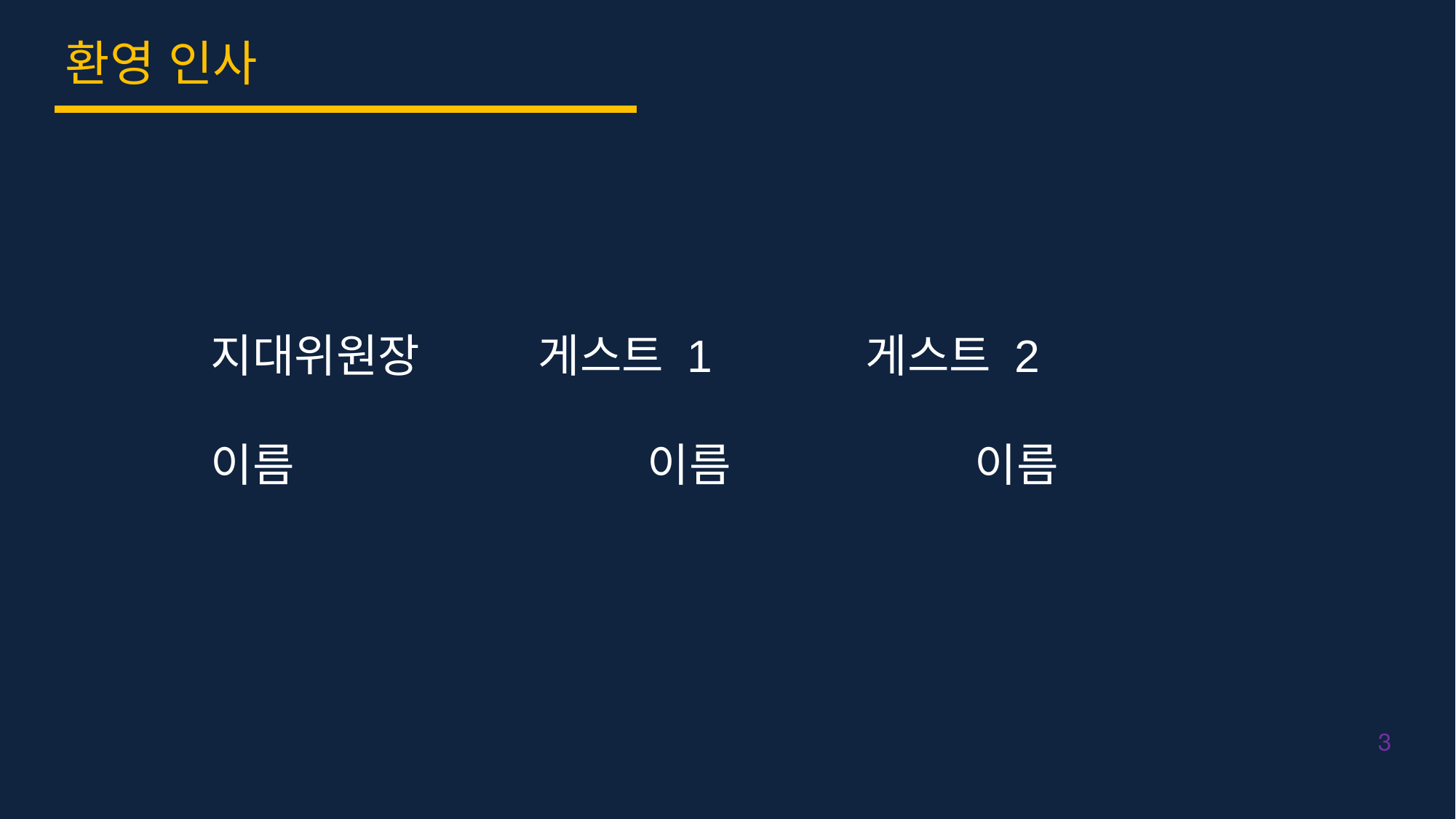

환영 인사
지대위원장		게스트 1		게스트 2

이름				이름			이름